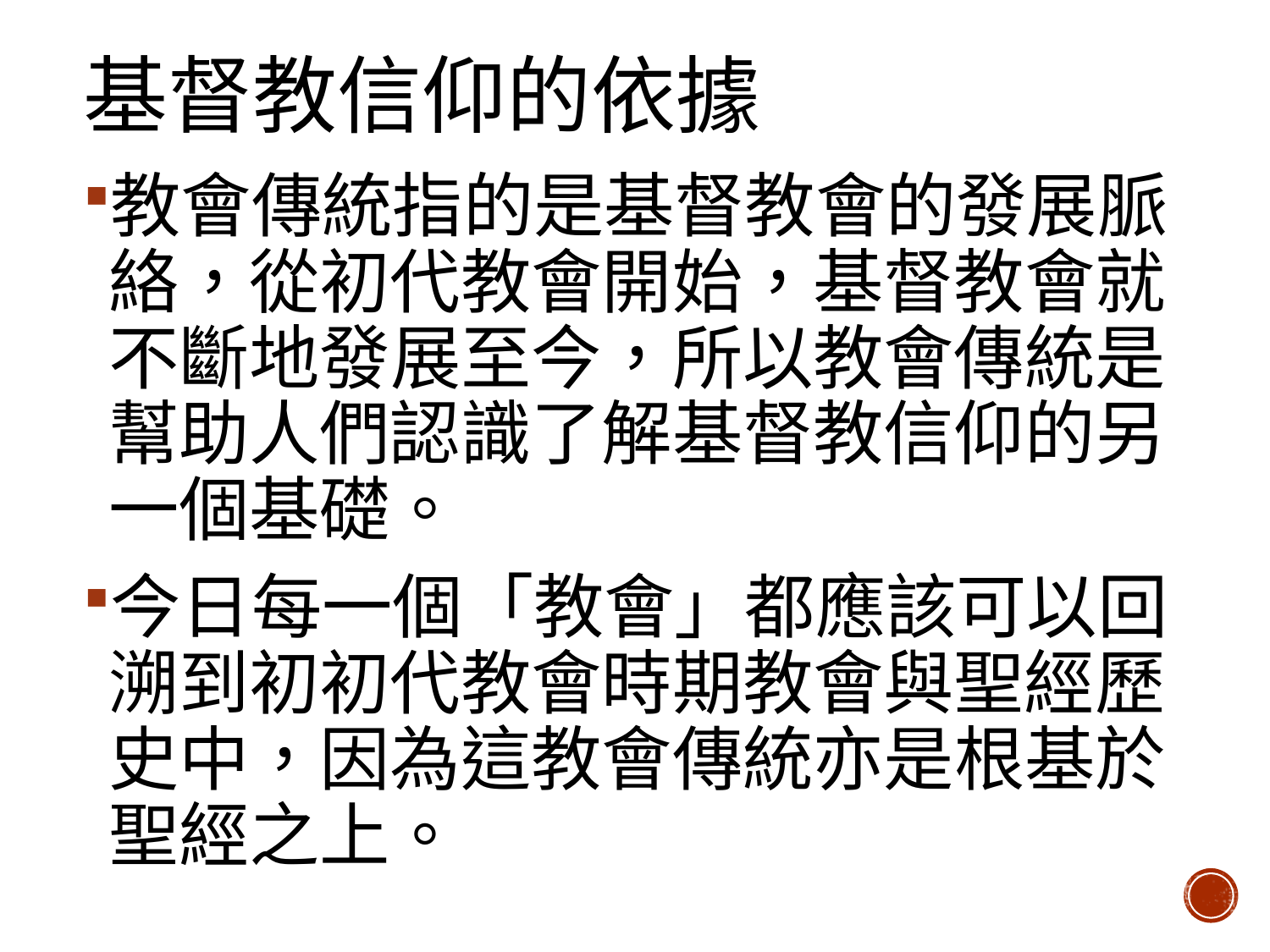

# 基督教信仰的依據
教會傳統指的是基督教會的發展脈絡，從初代教會開始，基督教會就不斷地發展至今，所以教會傳統是幫助人們認識了解基督教信仰的另一個基礎。
今日每一個「教會」都應該可以回溯到初初代教會時期教會與聖經歷史中，因為這教會傳統亦是根基於聖經之上。